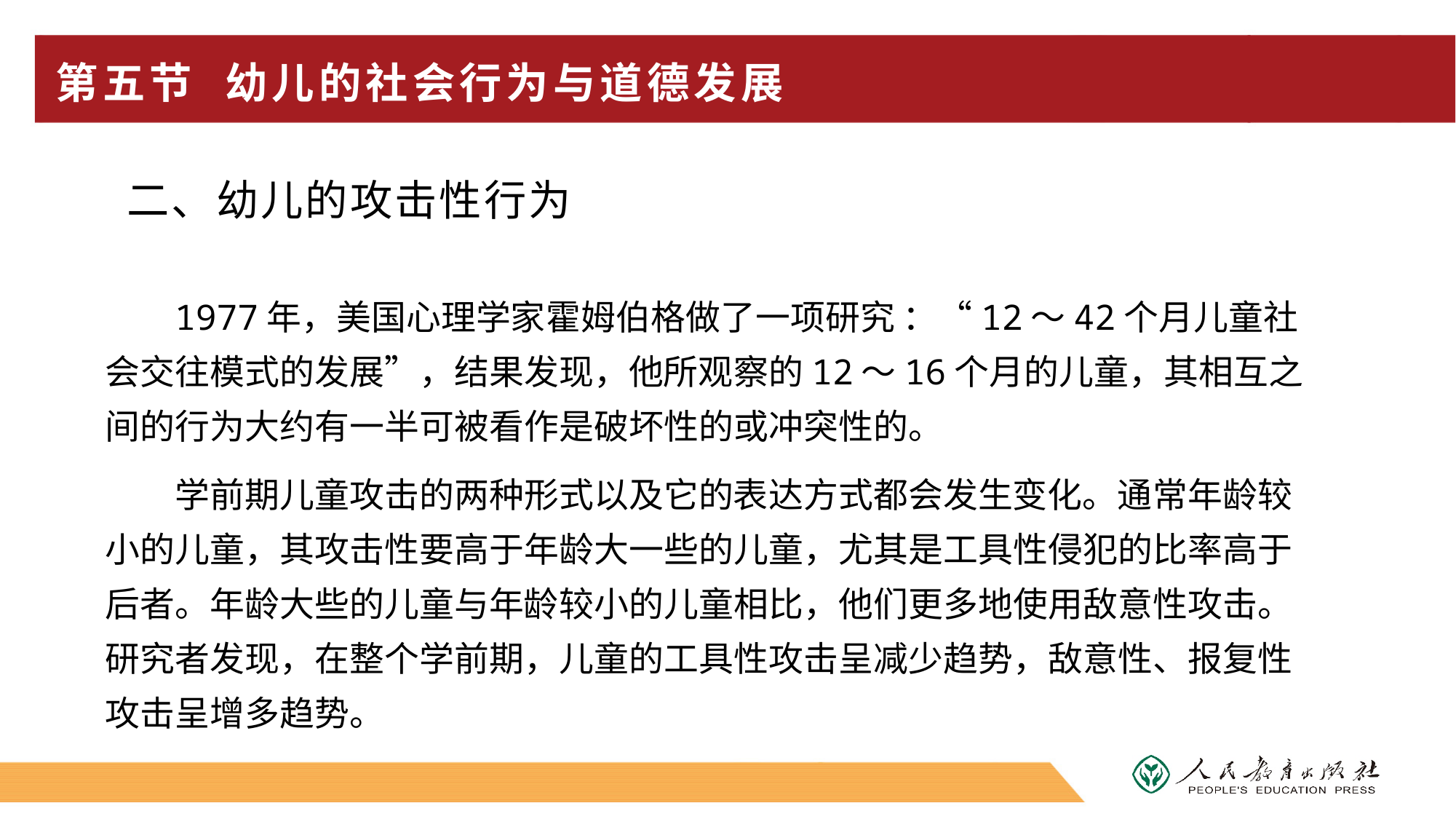

# 第五节  幼儿的社会行为与道德发展
 二、幼儿的攻击性行为
1977年，美国心理学家霍姆伯格做了一项研究 ：“12～42个月儿童社会交往模式的发展”，结果发现，他所观察的12～16个月的儿童，其相互之间的行为大约有一半可被看作是破坏性的或冲突性的。
学前期儿童攻击的两种形式以及它的表达方式都会发生变化。通常年龄较小的儿童，其攻击性要高于年龄大一些的儿童，尤其是工具性侵犯的比率高于后者。年龄大些的儿童与年龄较小的儿童相比，他们更多地使用敌意性攻击。研究者发现，在整个学前期，儿童的工具性攻击呈减少趋势，敌意性、报复性攻击呈增多趋势。